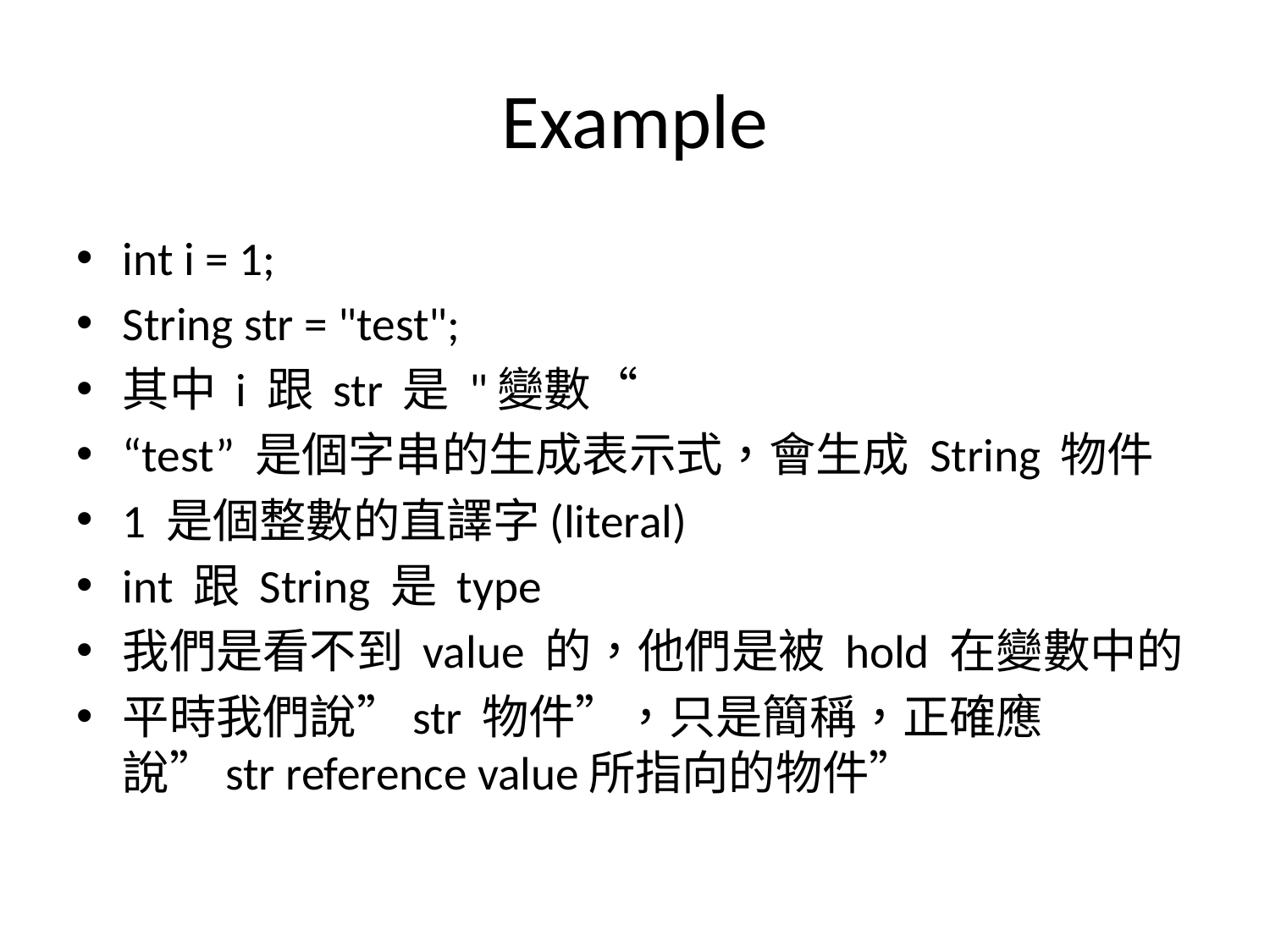

# Example
int i = 1;
String str = "test";
其中 i 跟 str 是 "變數“
“test” 是個字串的生成表示式，會生成 String 物件
1 是個整數的直譯字(literal)
int 跟 String 是 type
我們是看不到 value 的，他們是被 hold 在變數中的
平時我們說”str 物件”，只是簡稱，正確應說”str reference value所指向的物件”